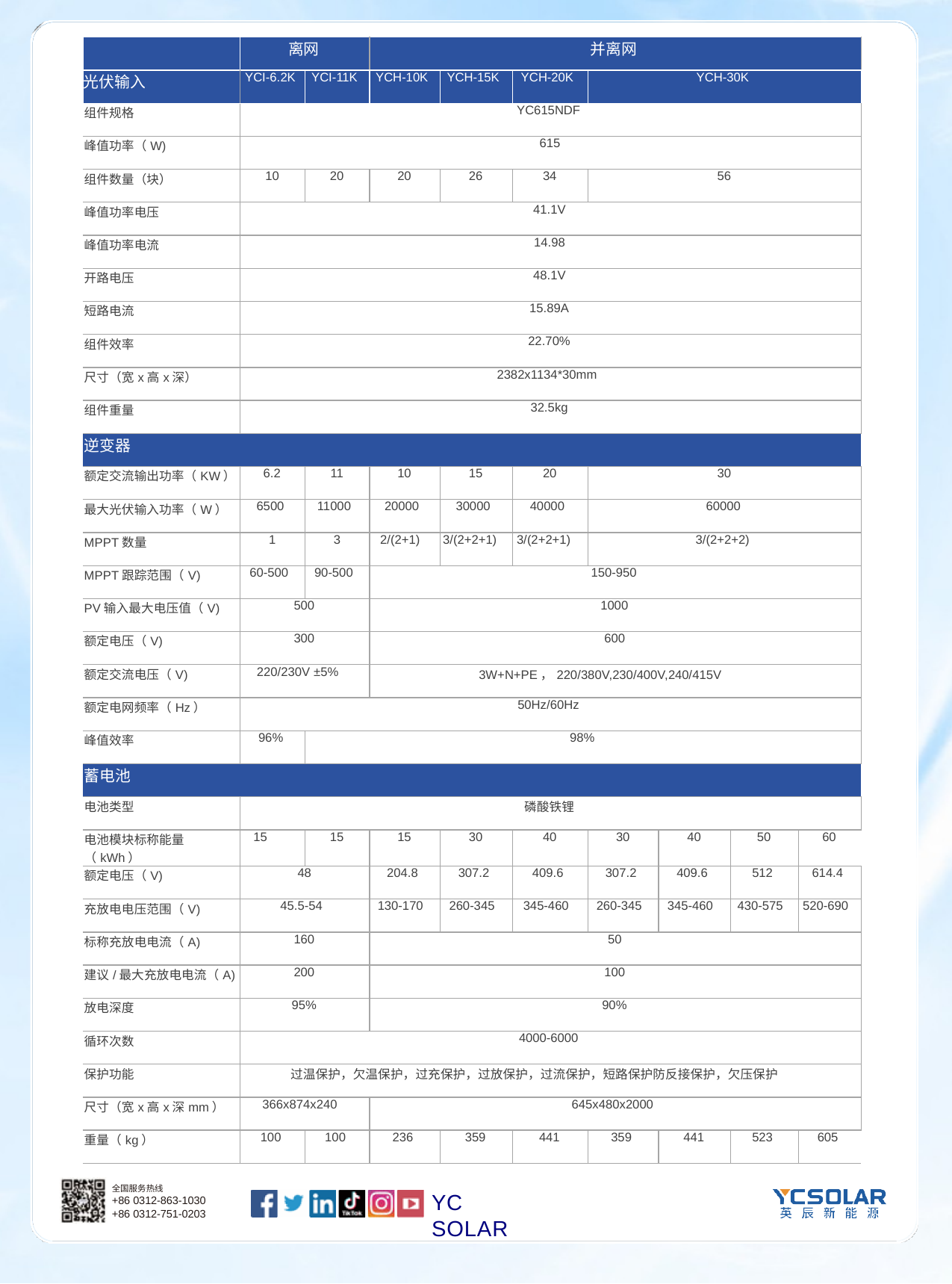

|  | 离网 |  | 并离网 |  |  |  |  |  |  |
| --- | --- | --- | --- | --- | --- | --- | --- | --- | --- |
| 光伏输入 | YCI-6.2K | YCI-11K | YCH-10K | YCH-15K | YCH-20K | YCH-30K |  |  |  |
| 组件规格 | YC615NDF |  |  |  |  |  |  |  |  |
| 峰值功率（W) | 615 |  |  |  |  |  |  |  |  |
| 组件数量（块） | 10 | 20 | 20 | 26 | 34 | 56 |  |  |  |
| 峰值功率电压 | 41.1V |  |  |  |  |  |  |  |  |
| 峰值功率电流 | 14.98 |  |  |  |  |  |  |  |  |
| 开路电压 | 48.1V |  |  |  |  |  |  |  |  |
| 短路电流 | 15.89A |  |  |  |  |  |  |  |  |
| 组件效率 | 22.70% |  |  |  |  |  |  |  |  |
| 尺寸（宽x高x深） | 2382x1134\*30mm |  |  |  |  |  |  |  |  |
| 组件重量 | 32.5kg |  |  |  |  |  |  |  |  |
| 逆变器 |  |  |  |  |  |  |  |  |  |
| 额定交流输出功率（KW） | 6.2 | 11 | 10 | 15 | 20 | 30 |  |  |  |
| 最大光伏输入功率（W） | 6500 | 11000 | 20000 | 30000 | 40000 | 60000 |  |  |  |
| MPPT数量 | 1 | 3 | 2/(2+1) | 3/(2+2+1) | 3/(2+2+1) | 3/(2+2+2) |  |  |  |
| MPPT跟踪范围（V) | 60-500 | 90-500 | 150-950 |  |  |  |  |  |  |
| PV输入最大电压值（V) | 500 |  | 1000 |  |  |  |  |  |  |
| 额定电压（V) | 300 |  | 600 |  |  |  |  |  |  |
| 额定交流电压（V) | 220/230V ±5% |  | 3W+N+PE，220/380V,230/400V,240/415V |  |  |  |  |  |  |
| 额定电网频率（Hz） | 50Hz/60Hz |  |  |  |  |  |  |  |  |
| 峰值效率 | 96% | 98% |  |  |  |  |  |  |  |
| 蓄电池 |  |  |  |  |  |  |  |  |  |
| 电池类型 | 磷酸铁锂 |  |  |  |  |  |  |  |  |
| 电池模块标称能量（kWh） | 15 | 15 | 15 | 30 | 40 | 30 | 40 | 50 | 60 |
| 额定电压（V) | 48 |  | 204.8 | 307.2 | 409.6 | 307.2 | 409.6 | 512 | 614.4 |
| 充放电电压范围（V) | 45.5-54 |  | 130-170 | 260-345 | 345-460 | 260-345 | 345-460 | 430-575 | 520-690 |
| 标称充放电电流（A) | 160 |  | 50 |  |  |  |  |  |  |
| 建议/最大充放电电流（A) | 200 |  | 100 |  |  |  |  |  |  |
| 放电深度 | 95% |  | 90% |  |  |  |  |  |  |
| 循环次数 | 4000-6000 |  |  |  |  |  |  |  |  |
| 保护功能 | 过温保护，欠温保护，过充保护，过放保护，过流保护，短路保护防反接保护，欠压保护 |  |  |  |  |  |  |  |  |
| 尺寸（宽x高x深mm） | 366x874x240 |  | 645x480x2000 |  |  |  |  |  |  |
| 重量（kg） | 100 | 100 | 236 | 359 | 441 | 359 | 441 | 523 | 605 |

全国服务热线
+86 0312-863-1030
+86 0312-751-0203

YC SOLAR